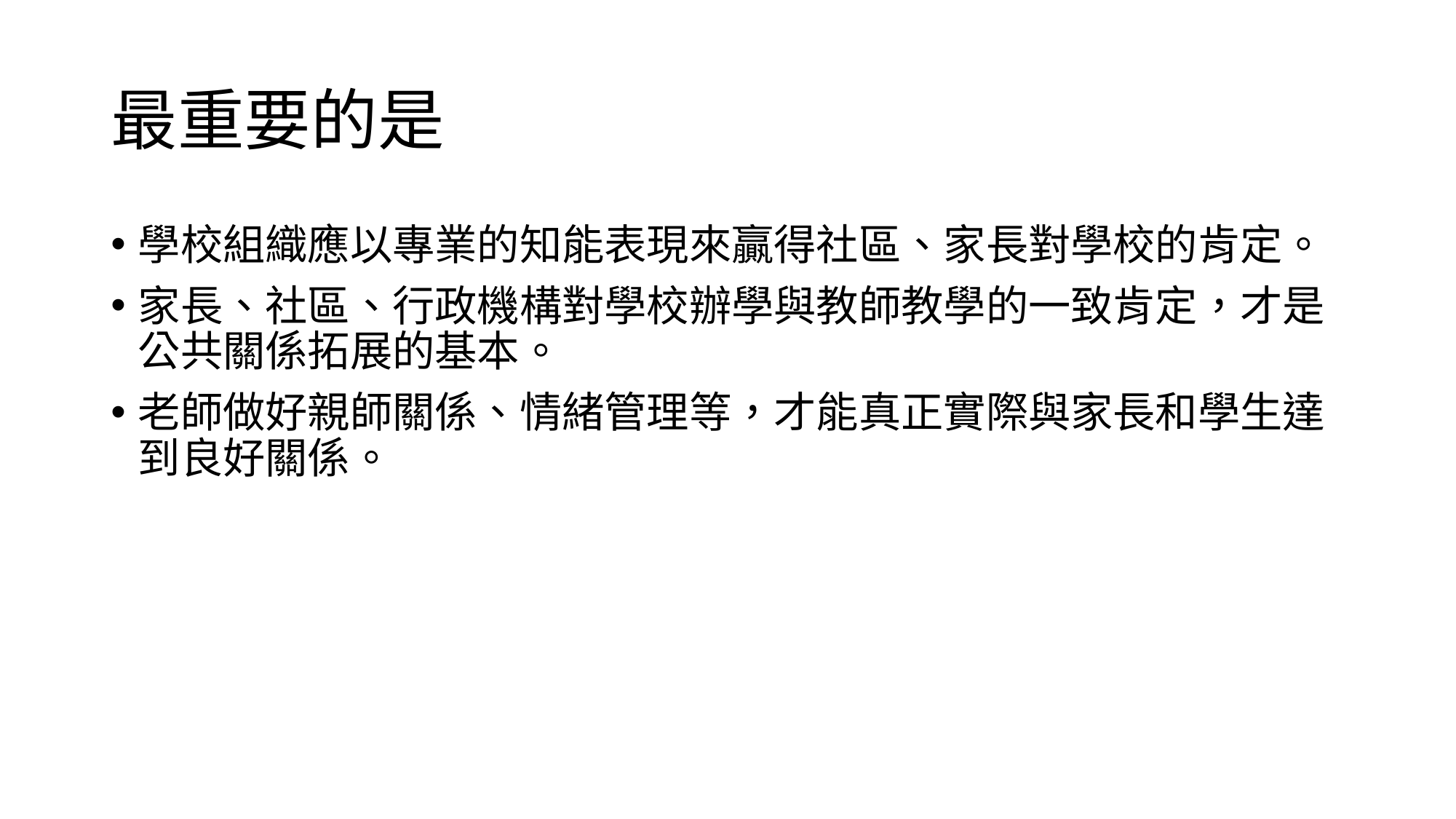

# 最重要的是
學校組織應以專業的知能表現來贏得社區、家長對學校的肯定。
家長、社區、行政機構對學校辦學與教師教學的一致肯定，才是公共關係拓展的基本。
老師做好親師關係、情緒管理等，才能真正實際與家長和學生達到良好關係。